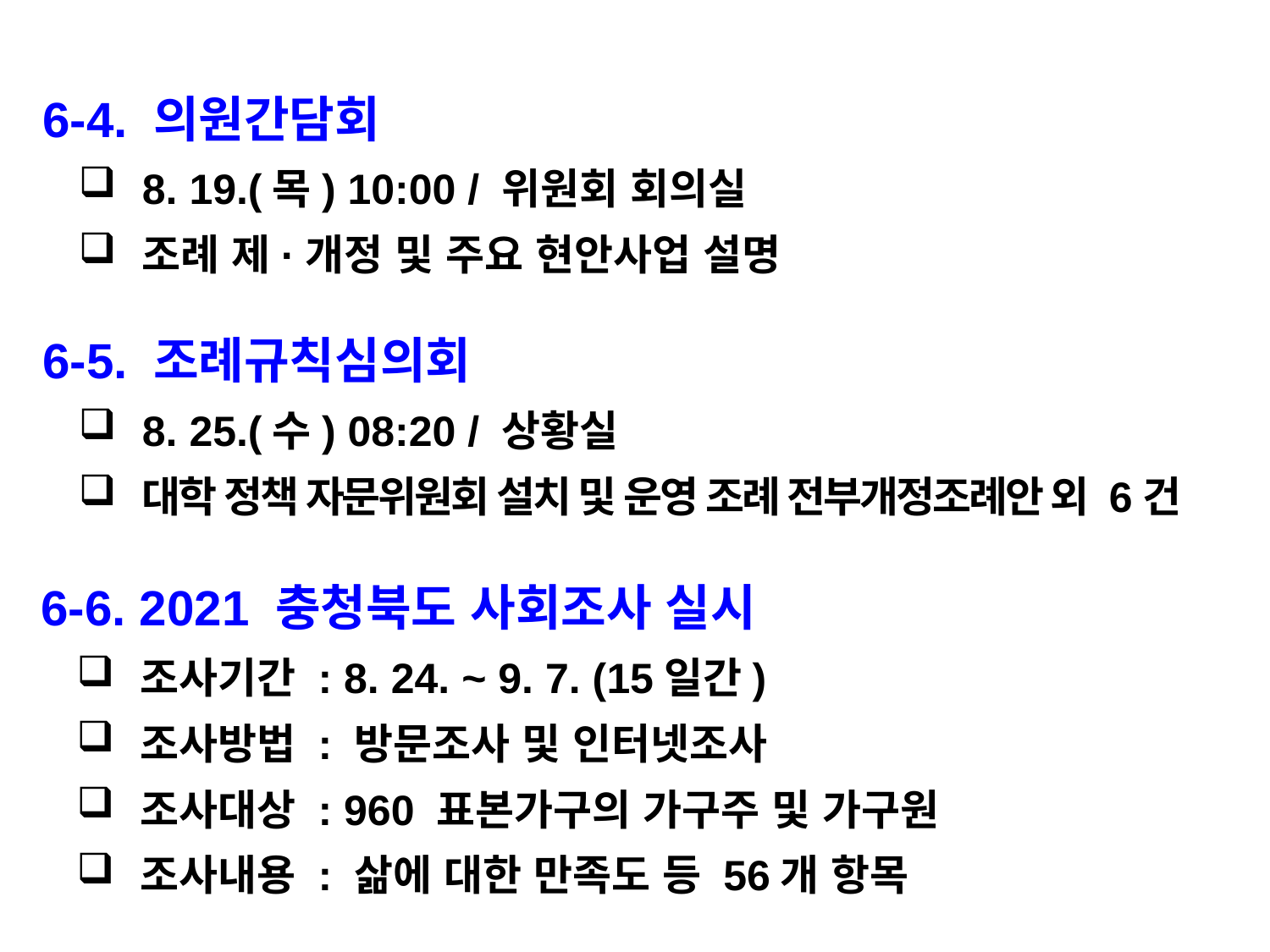

6-4. 의원간담회
8. 19.(목) 10:00 / 위원회 회의실
조례 제·개정 및 주요 현안사업 설명

  6-5. 조례규칙심의회
8. 25.(수) 08:20 / 상황실
대학 정책 자문위원회 설치 및 운영 조례 전부개정조례안 외 6건

  6-6. 2021 충청북도 사회조사 실시
조사기간 : 8. 24. ~ 9. 7. (15일간)
조사방법 : 방문조사 및 인터넷조사
조사대상 : 960 표본가구의 가구주 및 가구원
조사내용 : 삶에 대한 만족도 등 56개 항목